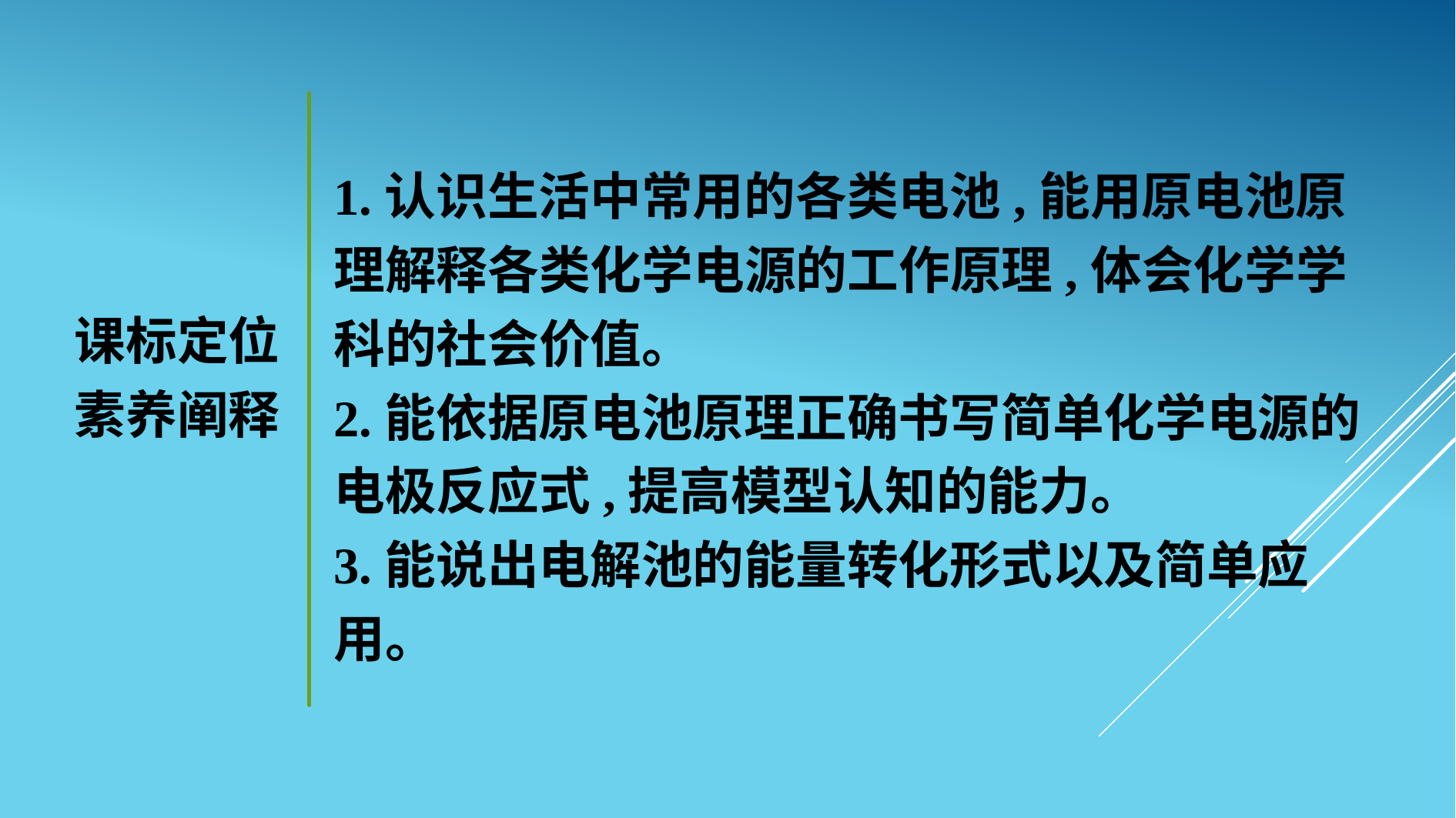

1.认识生活中常用的各类电池,能用原电池原理解释各类化学电源的工作原理,体会化学学科的社会价值。
2.能依据原电池原理正确书写简单化学电源的电极反应式,提高模型认知的能力。
3.能说出电解池的能量转化形式以及简单应用。
课标定位
素养阐释